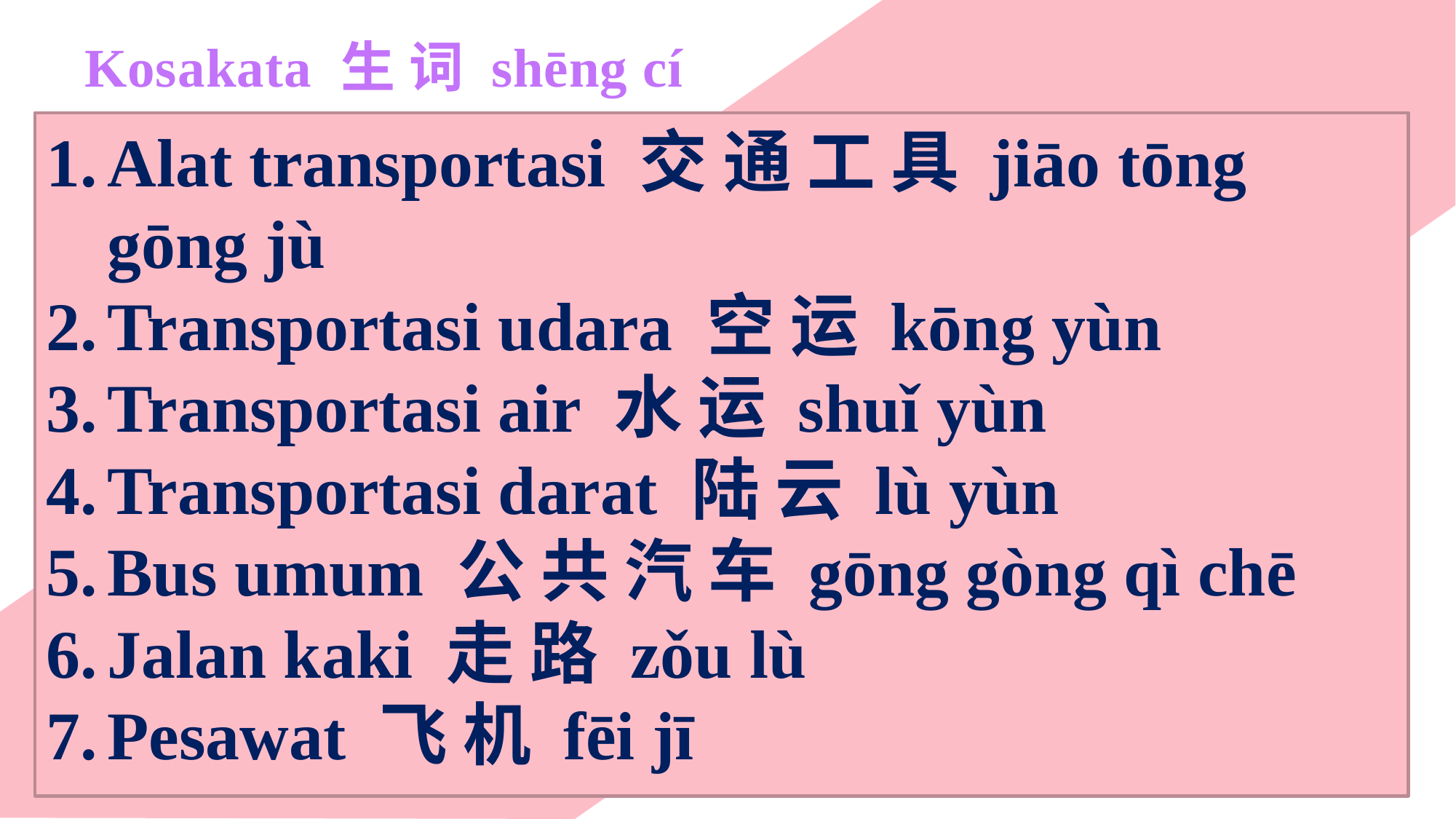

Kosakata 生 词 shēng cí

Alat transportasi 交 通 工 具 jiāo tōng gōng jù
Transportasi udara 空 运 kōng yùn
Transportasi air 水 运 shuǐ yùn
Transportasi darat 陆 云 lù yùn
Bus umum 公 共 汽 车 gōng gòng qì chē
Jalan kaki 走 路 zǒu lù
Pesawat 飞 机 fēi jī